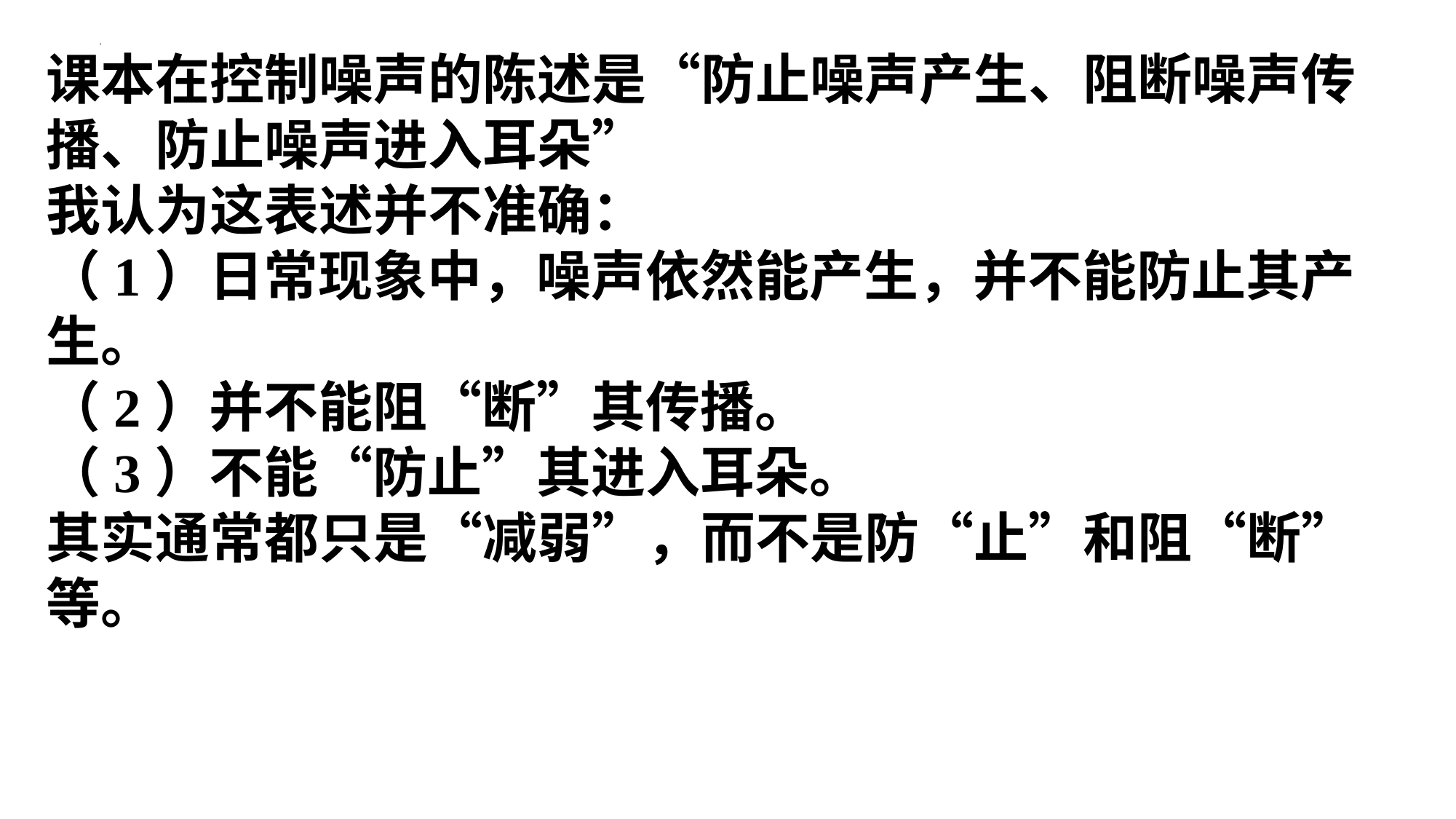

课本在控制噪声的陈述是“防止噪声产生、阻断噪声传播、防止噪声进入耳朵”
我认为这表述并不准确：
（1）日常现象中，噪声依然能产生，并不能防止其产生。
（2）并不能阻“断”其传播。
（3）不能“防止”其进入耳朵。
其实通常都只是“减弱”，而不是防“止”和阻“断”等。